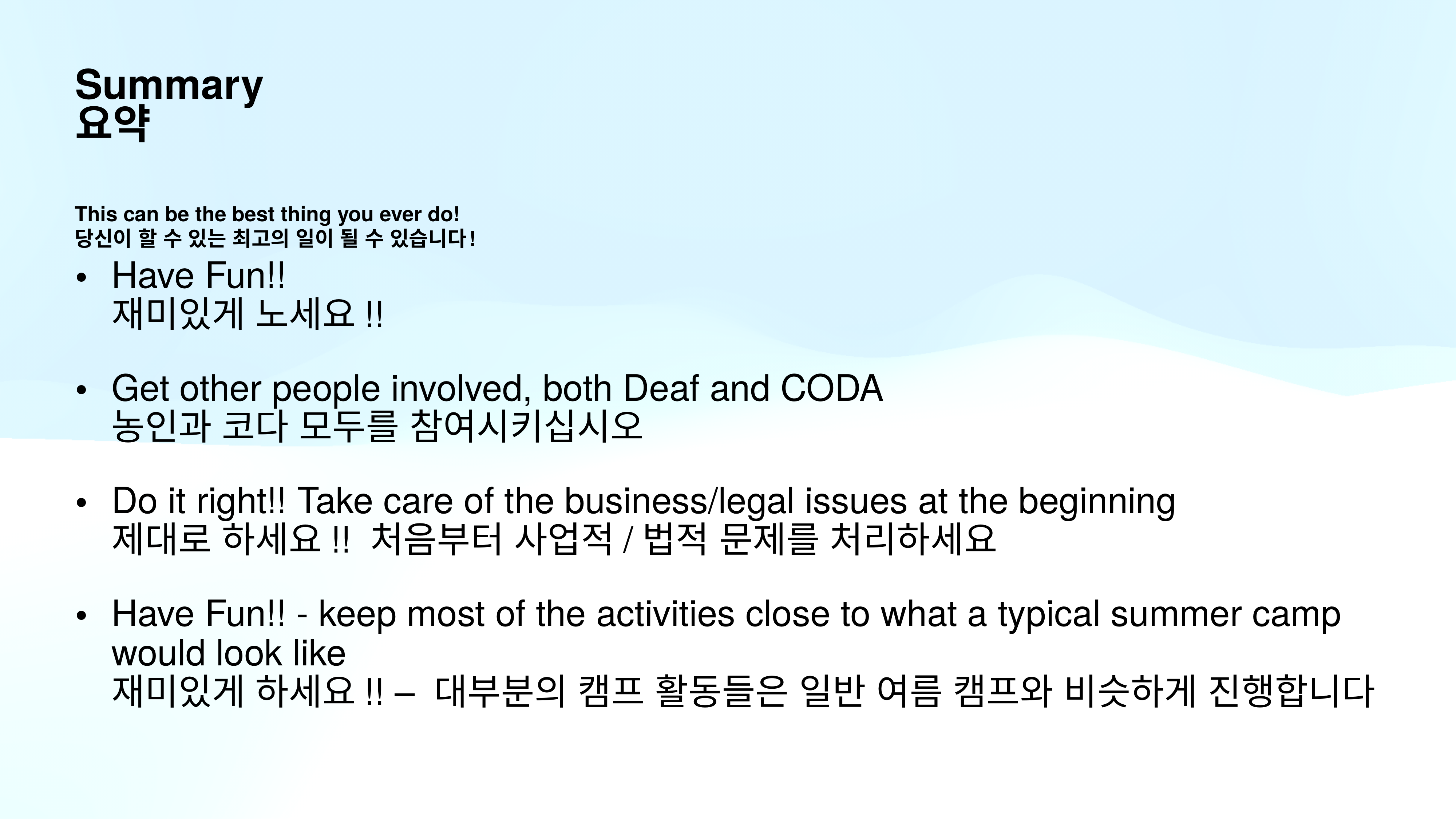

# Summary 요약
This can be the best thing you ever do!
당신이 할 수 있는 최고의 일이 될 수 있습니다!
Have Fun!!
재미있게 노세요!!
Get other people involved, both Deaf and CODA
농인과 코다 모두를 참여시키십시오
Do it right!! Take care of the business/legal issues at the beginning
제대로 하세요!! 처음부터 사업적/법적 문제를 처리하세요
Have Fun!! - keep most of the activities close to what a typical summer camp would look like
재미있게 하세요!! – 대부분의 캠프 활동들은 일반 여름 캠프와 비슷하게 진행합니다